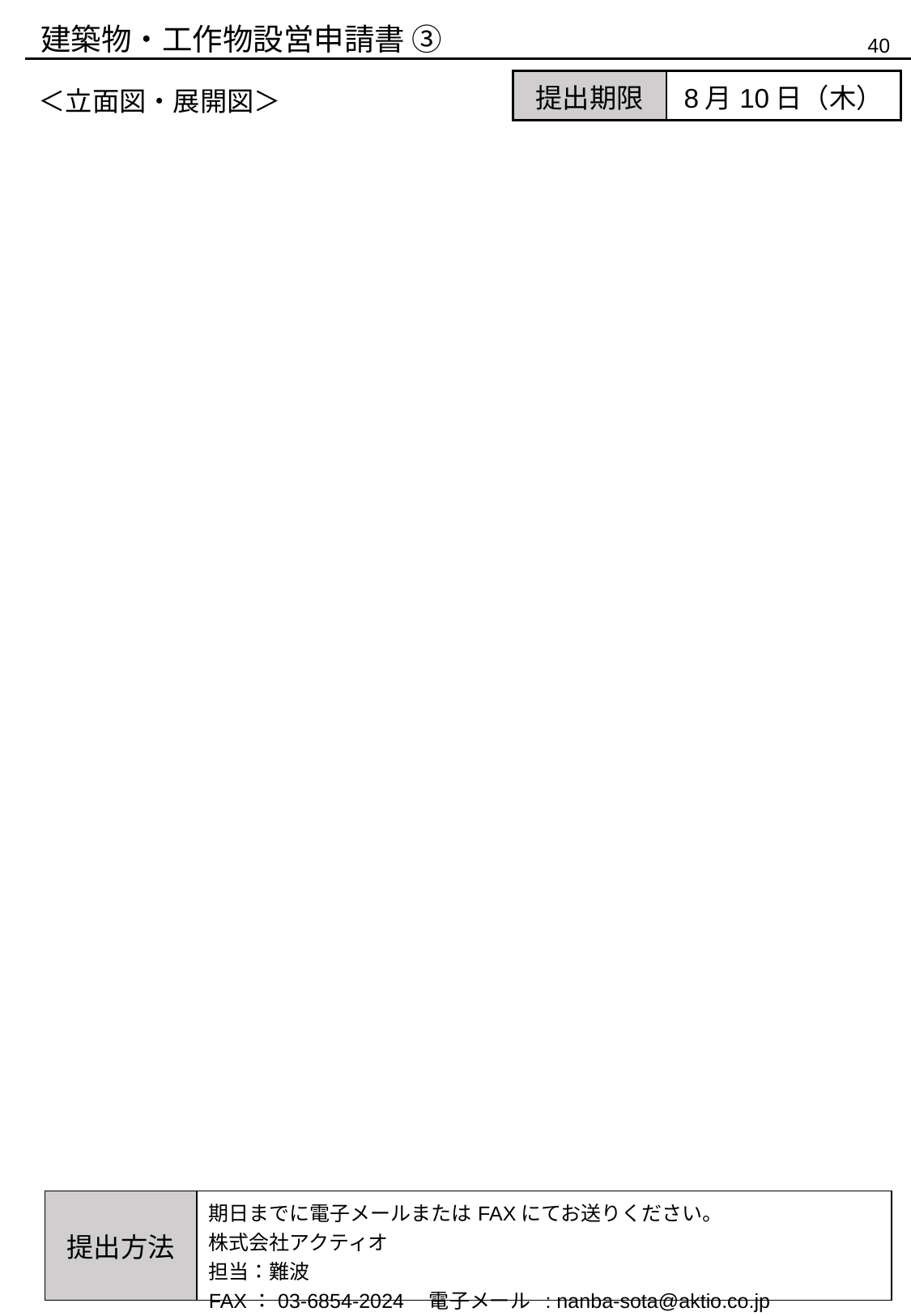

建築物・⼯作物設営申請書 ③
40
| 提出期限 | 8月10日（木） |
| --- | --- |
＜立面図・展開図＞
| 提出方法 | 期日までに電子メールまたはFAXにてお送りください。 株式会社アクティオ 担当：難波 FAX：03-6854-2024　電子メール : nanba-sota@aktio.co.jp |
| --- | --- |